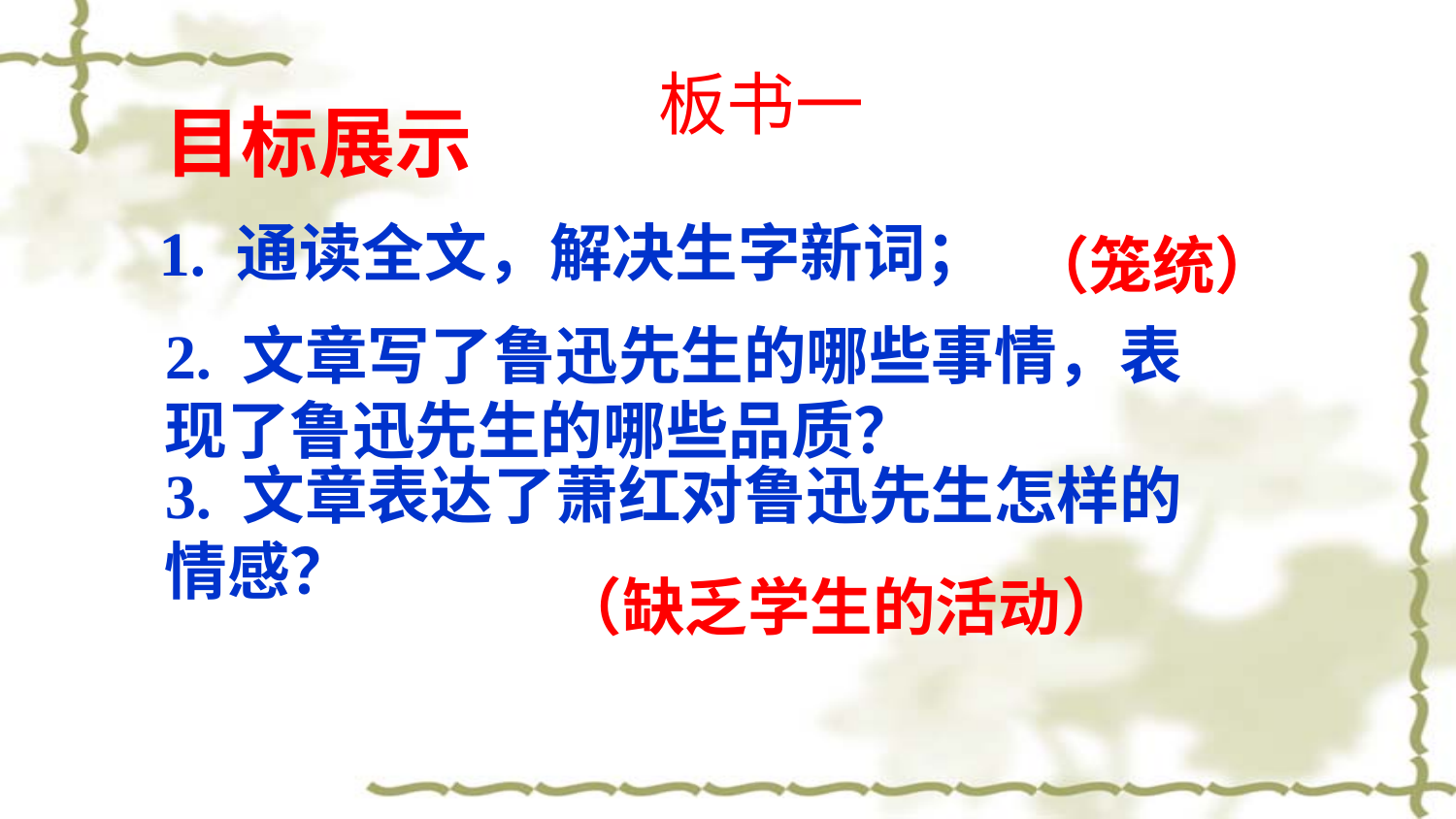

目标展示
板书一
1. 通读全文，解决生字新词；
（笼统）
2. 文章写了鲁迅先生的哪些事情，表现了鲁迅先生的哪些品质？
3. 文章表达了萧红对鲁迅先生怎样的情感？
（缺乏学生的活动）